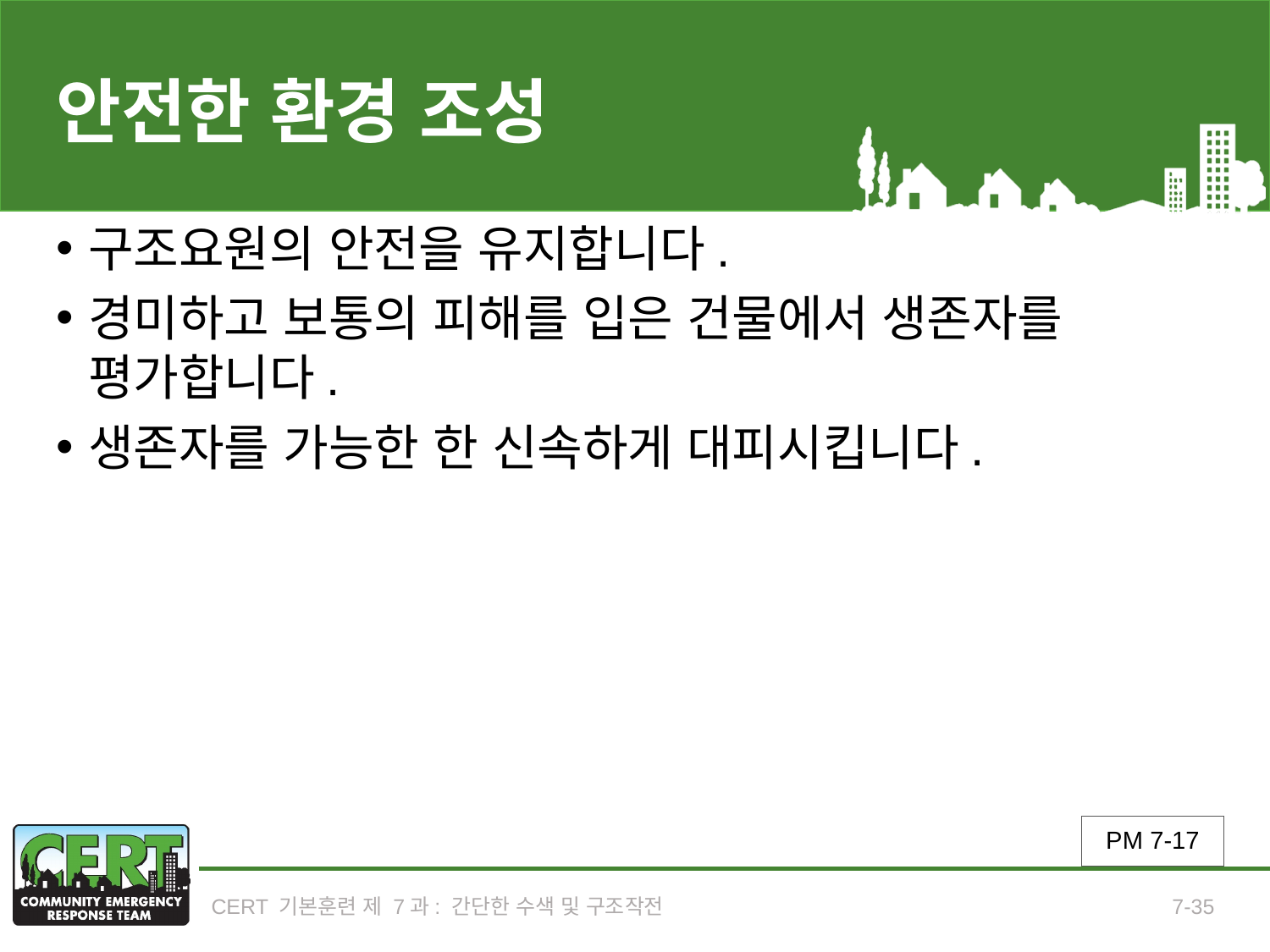

# 안전한 환경 조성
구조요원의 안전을 유지합니다.
경미하고 보통의 피해를 입은 건물에서 생존자를 평가합니다.
생존자를 가능한 한 신속하게 대피시킵니다.
PM 7-17
CERT 기본훈련 제 7과: 간단한 수색 및 구조작전
7-35